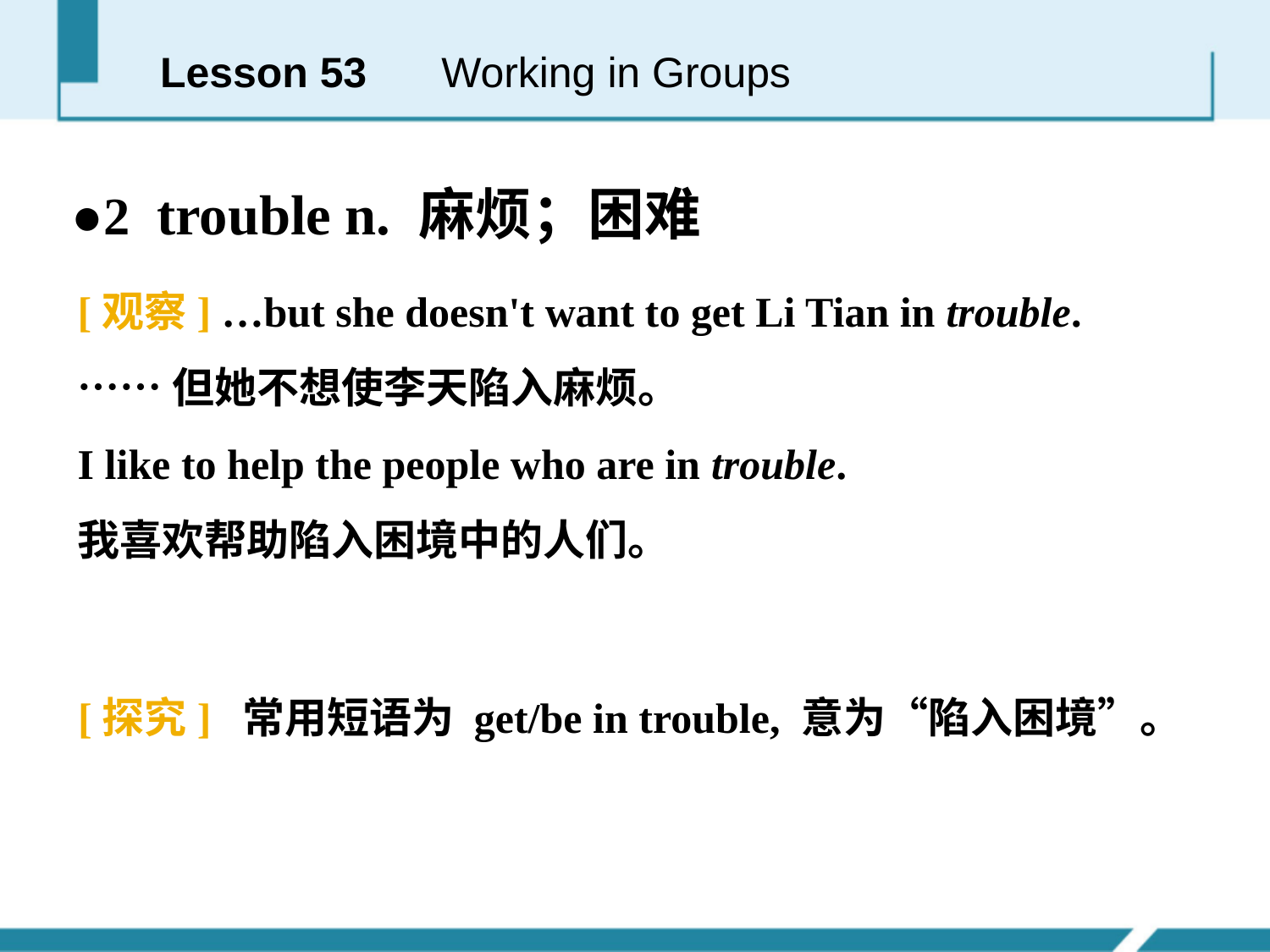

Lesson 53 　Working in Groups
●2  trouble n. 麻烦；困难
[观察] …but she doesn't want to get Li Tian in trouble.
……但她不想使李天陷入麻烦。
I like to help the people who are in trouble.
我喜欢帮助陷入困境中的人们。

[探究]  常用短语为 get/be in trouble, 意为“陷入困境”。